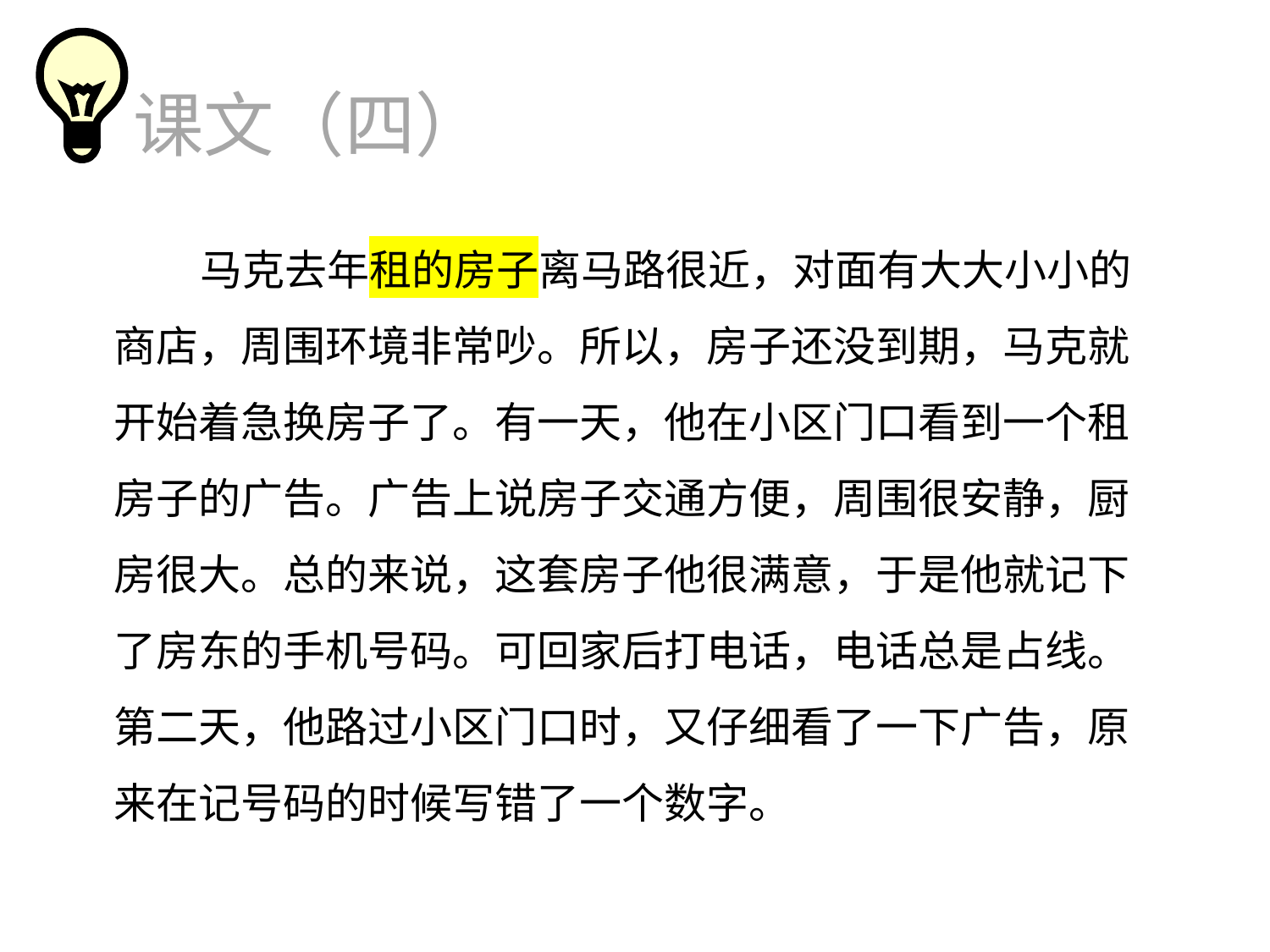

课文（四）
        马克去年租的房子离马路很近，对面有大大小小的
商店，周围环境非常吵。所以，房子还没到期，马克就
开始着急换房子了。有一天，他在小区门口看到一个租
房子的广告。广告上说房子交通方便，周围很安静，厨
房很大。总的来说，这套房子他很满意，于是他就记下
了房东的手机号码。可回家后打电话，电话总是占线。
第二天，他路过小区门口时，又仔细看了一下广告，原
来在记号码的时候写错了一个数字。